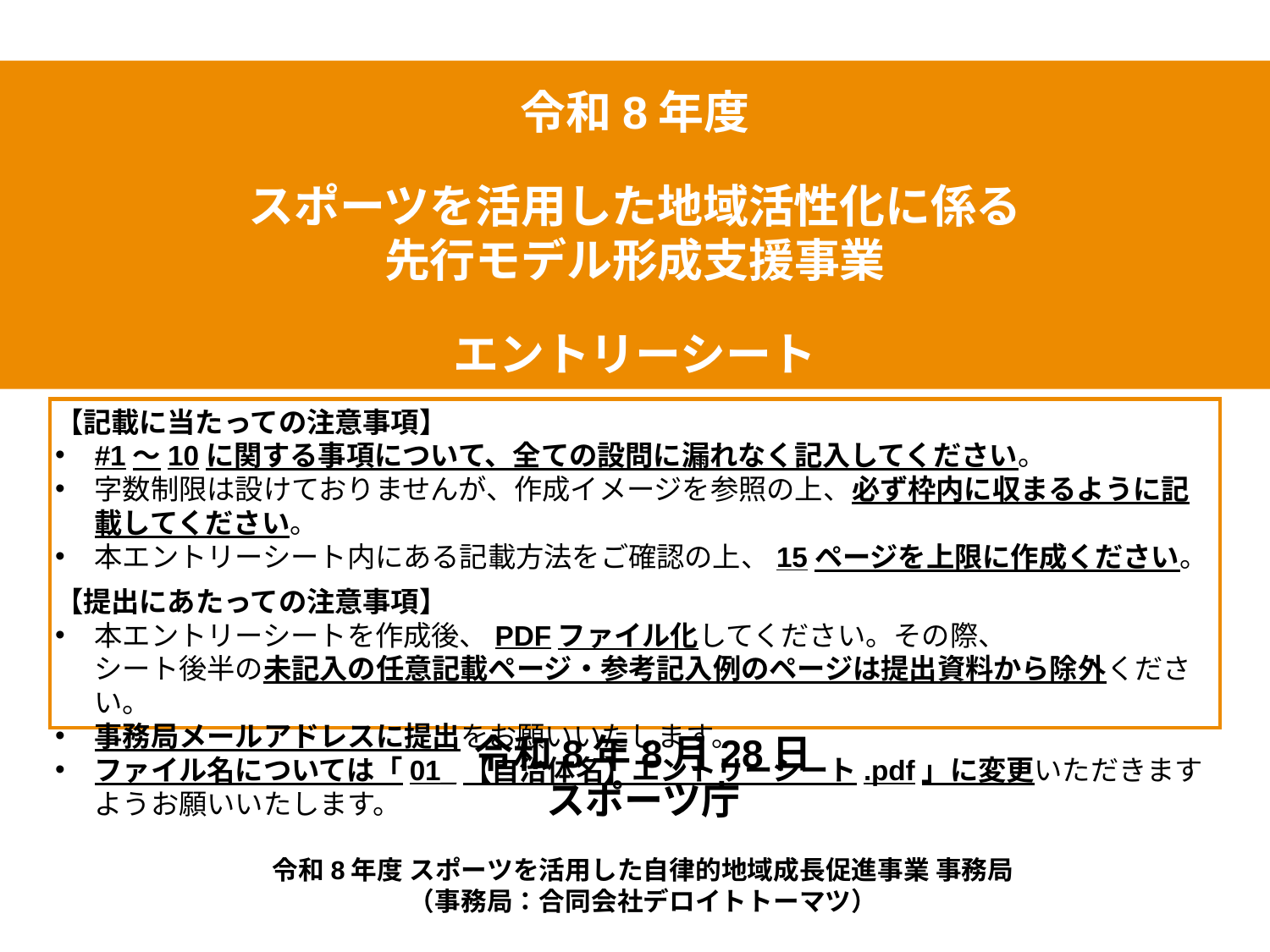

令和8年度
スポーツを活用した地域活性化に係る
先行モデル形成支援事業
エントリーシート
【記載に当たっての注意事項】
#1～10に関する事項について、全ての設問に漏れなく記入してください。
字数制限は設けておりませんが、作成イメージを参照の上、必ず枠内に収まるように記載してください。
本エントリーシート内にある記載方法をご確認の上、15ページを上限に作成ください。
【提出にあたっての注意事項】
本エントリーシートを作成後、PDFファイル化してください。その際、
シート後半の未記入の任意記載ページ・参考記入例のページは提出資料から除外ください。
事務局メールアドレスに提出をお願いいたします。
ファイル名については「01_【自治体名】エントリーシート.pdf」に変更いただきますようお願いいたします。
令和8年8月28日
スポーツ庁

令和8年度 スポーツを活用した自律的地域成長促進事業 事務局
（事務局：合同会社デロイトトーマツ）